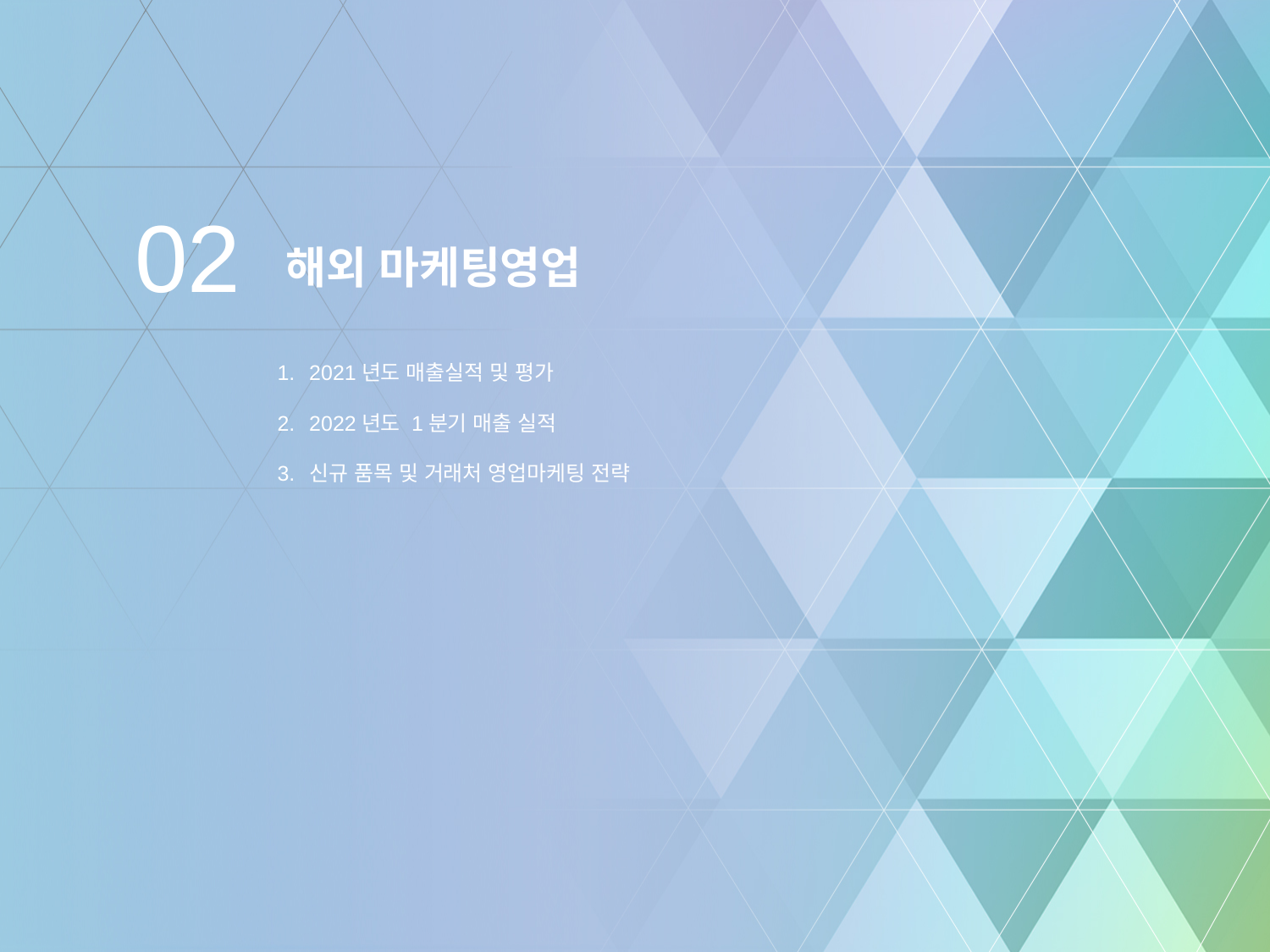

02
해외 마케팅영업
2021년도 매출실적 및 평가
2022년도 1분기 매출 실적
신규 품목 및 거래처 영업마케팅 전략